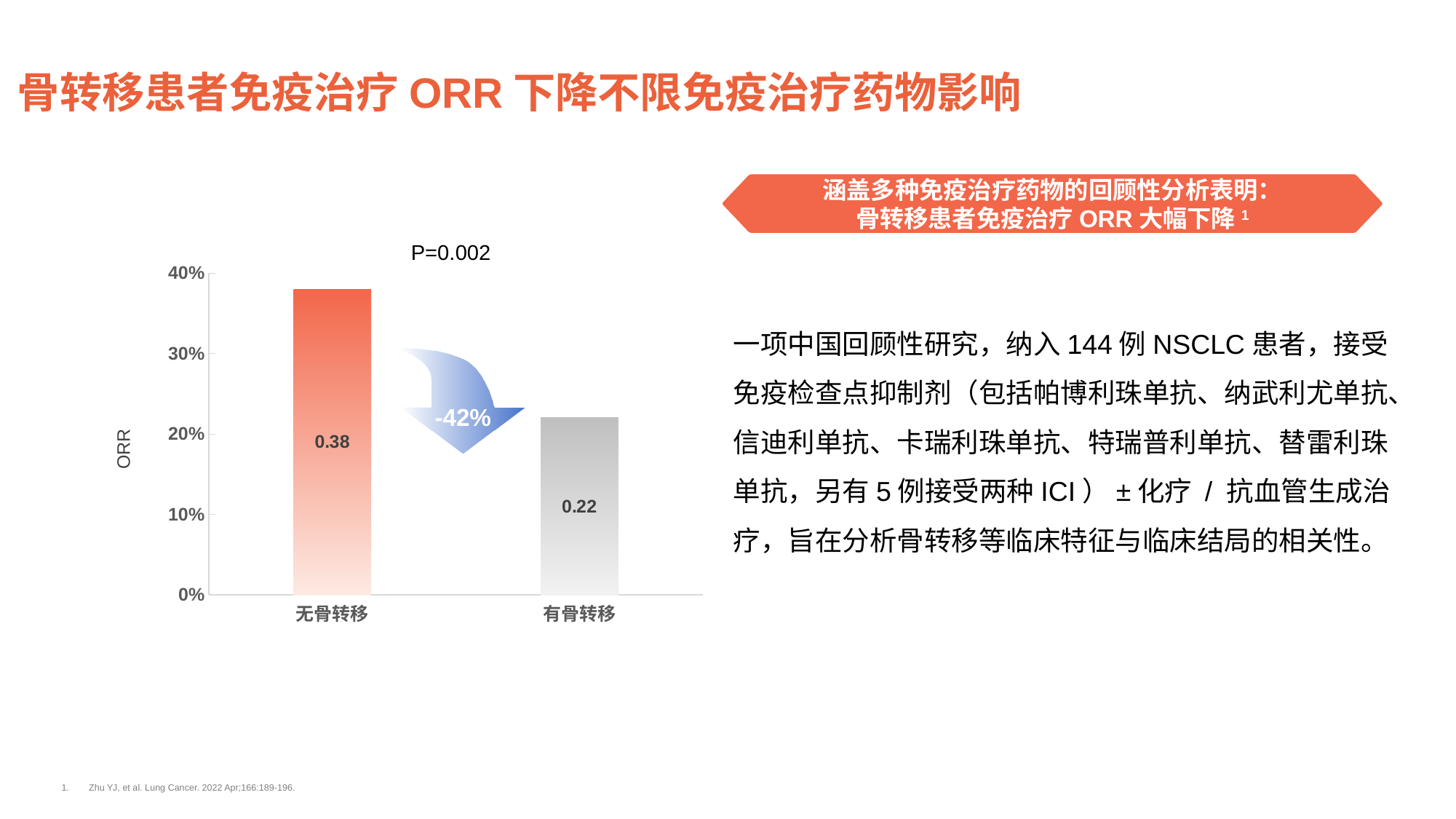

骨转移患者免疫治疗ORR下降不限免疫治疗药物影响

涵盖多种免疫治疗药物的回顾性分析表明：
骨转移患者免疫治疗ORR大幅下降1
P=0.002

### Chart

| Category | ORR |
|---|---|
| 无骨转移 | 0.38 |
| 有骨转移 | 0.22 |
-42%
ORR
一项中国回顾性研究，纳入144例NSCLC患者，接受免疫检查点抑制剂（包括帕博利珠单抗、纳武利尤单抗、信迪利单抗、卡瑞利珠单抗、特瑞普利单抗、替雷利珠单抗，另有5例接受两种ICI）±化疗 / 抗血管生成治疗，旨在分析骨转移等临床特征与临床结局的相关性。

Zhu YJ, et al. Lung Cancer. 2022 Apr;166:189-196.